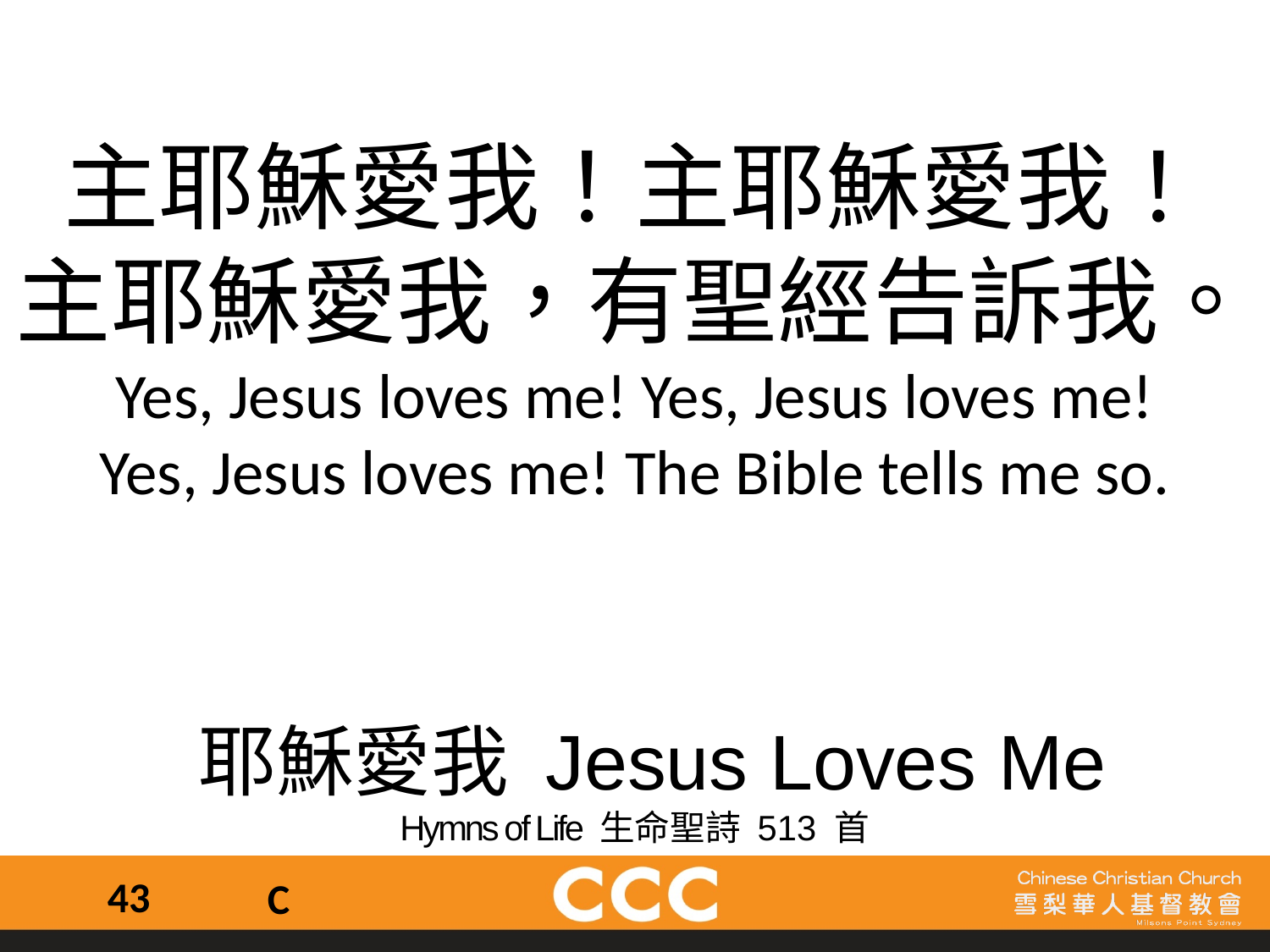

主耶穌愛我！主耶穌愛我！
主耶穌愛我，有聖經告訴我。
Yes, Jesus loves me! Yes, Jesus loves me!
Yes, Jesus loves me! The Bible tells me so.
 耶穌愛我 Jesus Loves Me
Hymns of Life 生命聖詩 513 首
43
C